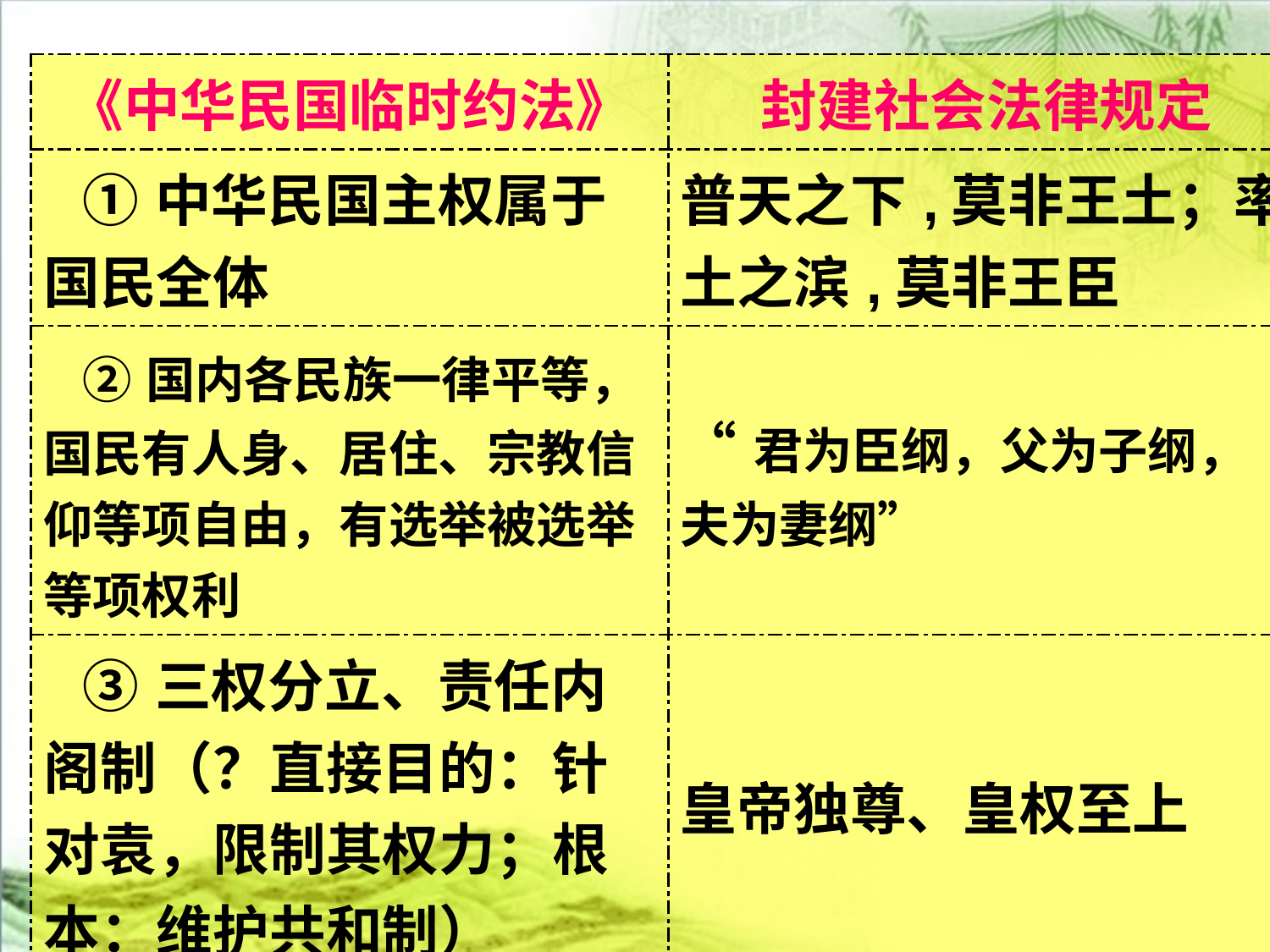

| 《中华民国临时约法》 | 封建社会法律规定 |
| --- | --- |
| ①中华民国主权属于国民全体 | 普天之下,莫非王土；率土之滨,莫非王臣 |
| ②国内各民族一律平等，国民有人身、居住、宗教信仰等项自由，有选举被选举等项权利 | “君为臣纲，父为子纲，夫为妻纲” |
| ③三权分立、责任内阁制（？直接目的：针对袁，限制其权力；根本：维护共和制） | 皇帝独尊、皇权至上 |